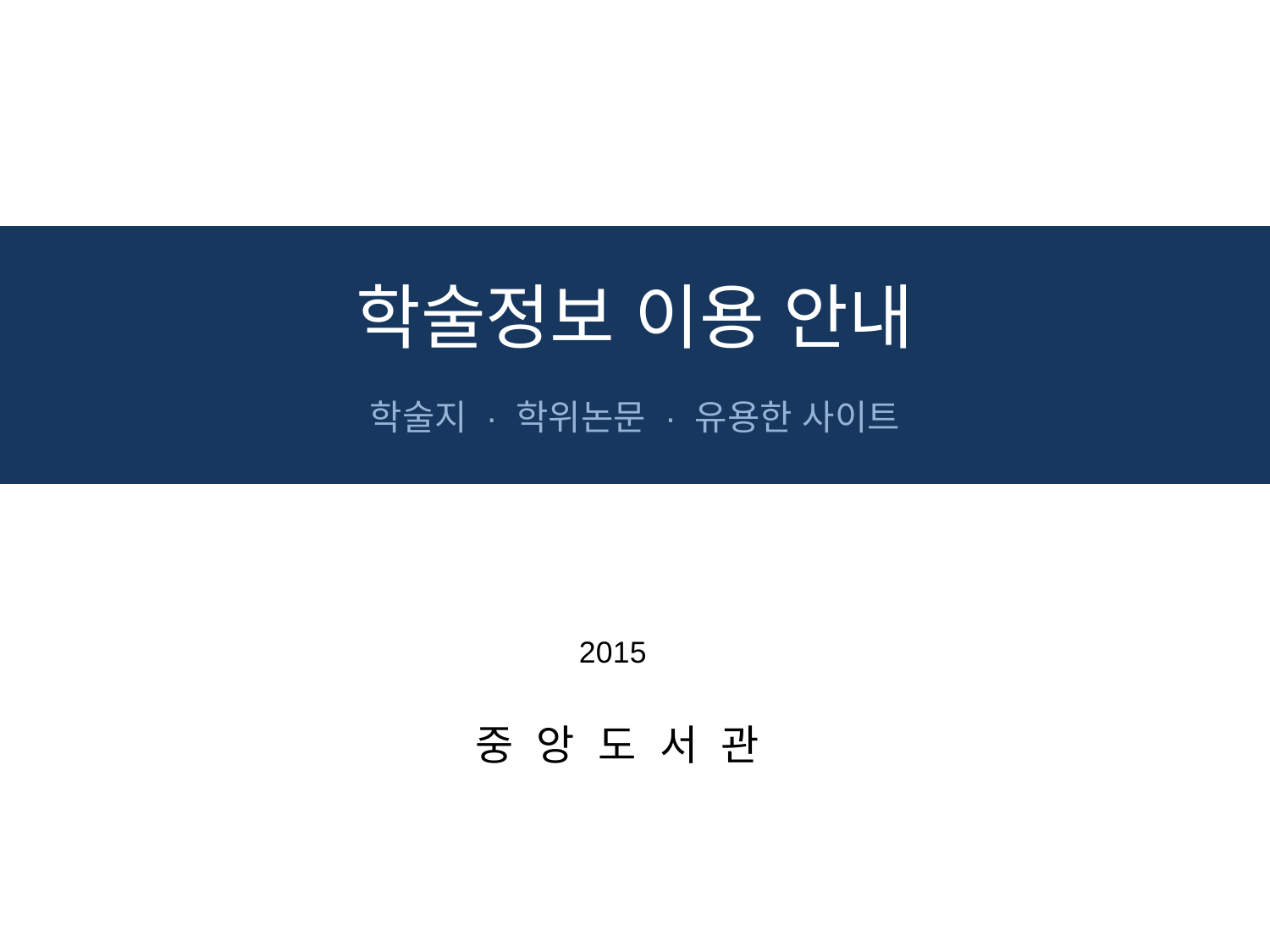

# 학술정보 이용 안내 학술지 · 학위논문 · 유용한 사이트
2015

중  앙  도  서  관